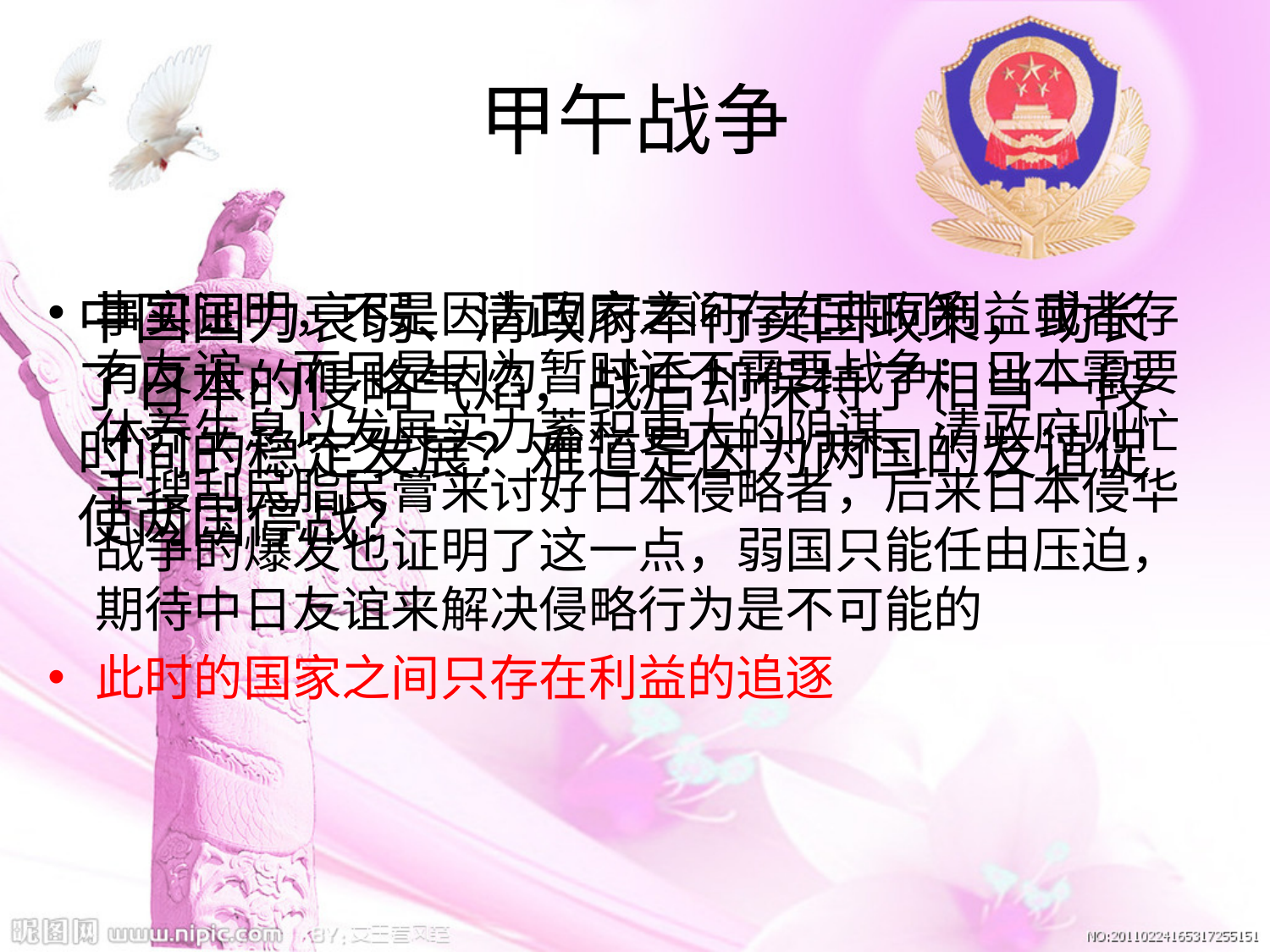

# 甲午战争
事实证明，不是因为国家之间存在共同利益或者存有友谊，而只是因为暂时还不需要战争：日本需要休养生息以发展实力蓄积更大的阴谋、清政府则忙于搜刮民脂民膏来讨好日本侵略者，后来日本侵华战争的爆发也证明了这一点，弱国只能任由压迫，期待中日友谊来解决侵略行为是不可能的
此时的国家之间只存在利益的追逐
中国国力衰弱、清政府奉行卖国政策，助长了日本的侵略气焰，战后却保持了相当一段时间的稳定发展？难道是因为两国的友谊促使两国停战？